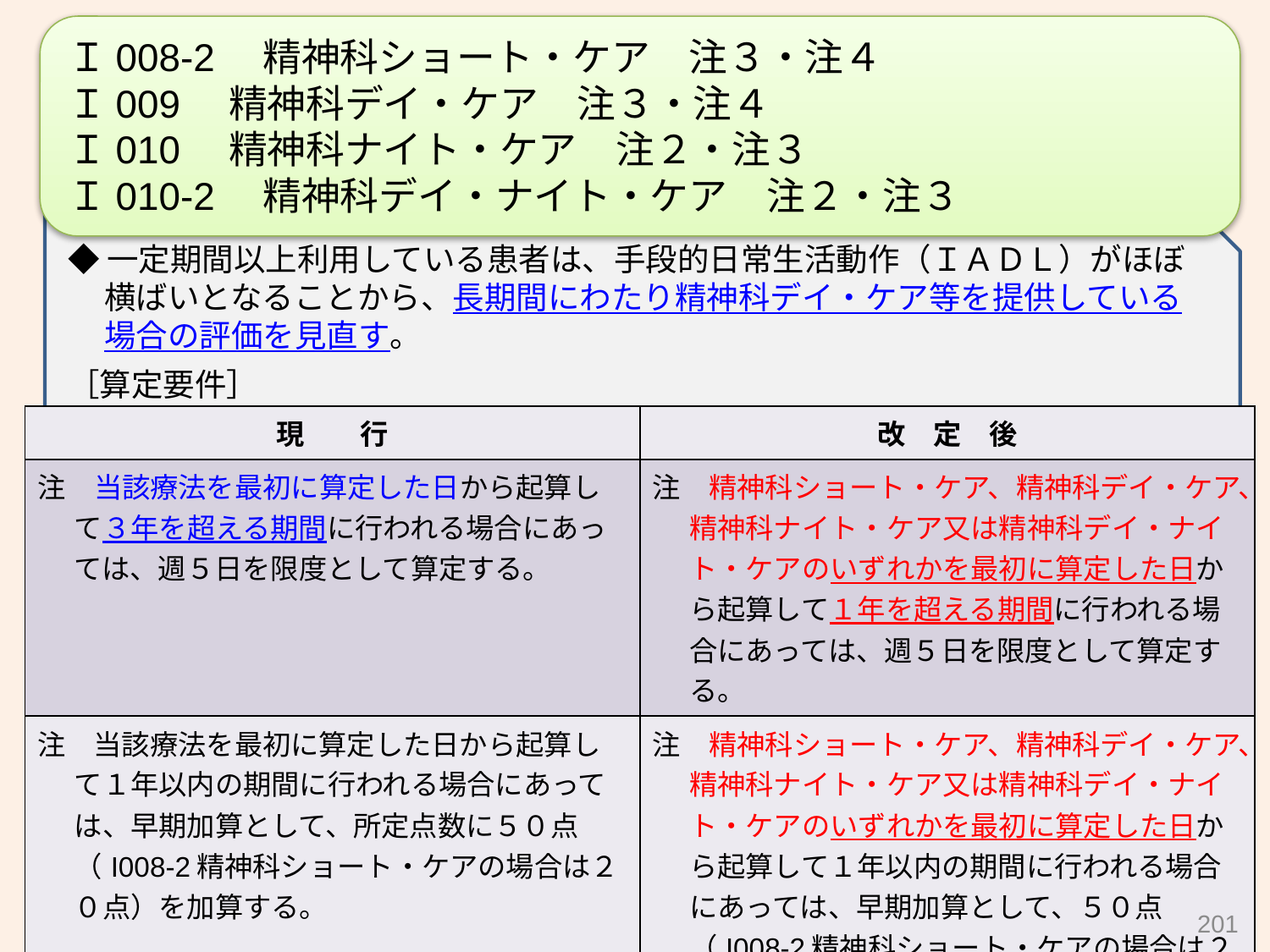

Ｉ008-2　精神科ショート・ケア　注３・注４
Ｉ009　精神科デイ・ケア　注３・注４
Ｉ010　精神科ナイト・ケア　注２・注３
Ｉ010-2　精神科デイ・ナイト・ケア　注２・注３
◆一定期間以上利用している患者は、手段的日常生活動作（ＩＡＤＬ）がほぼ横ばいとなることから、長期間にわたり精神科デイ・ケア等を提供している場合の評価を見直す。
［算定要件］

| 現　　行 | 改　定　後 |
| --- | --- |
| 注　当該療法を最初に算定した日から起算して３年を超える期間に行われる場合にあっては、週５日を限度として算定する。 | 注　精神科ショート・ケア、精神科デイ・ケア、精神科ナイト・ケア又は精神科デイ・ナイト・ケアのいずれかを最初に算定した日から起算して１年を超える期間に行われる場合にあっては、週５日を限度として算定する。 |
| 注　当該療法を最初に算定した日から起算して１年以内の期間に行われる場合にあっては、早期加算として、所定点数に５０点（I008-2精神科ショート・ケアの場合は２０点）を加算する。 | 注　精神科ショート・ケア、精神科デイ・ケア、精神科ナイト・ケア又は精神科デイ・ナイト・ケアのいずれかを最初に算定した日から起算して１年以内の期間に行われる場合にあっては、早期加算として、５０点（I008-2精神科ショート・ケアの場合は２０点）を所定点数に加算する。 |
201